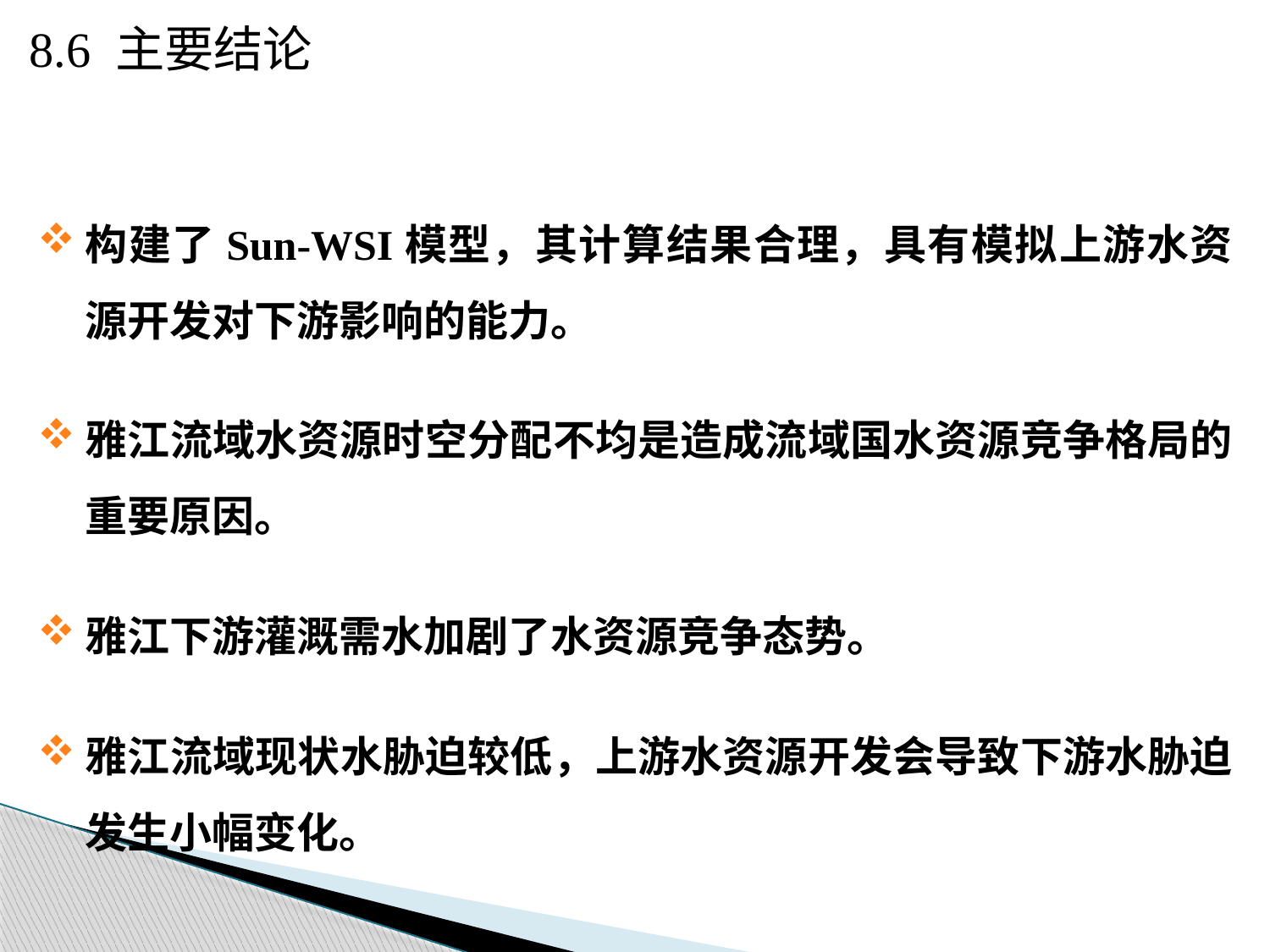

8.6 主要结论
构建了Sun-WSI模型，其计算结果合理，具有模拟上游水资源开发对下游影响的能力。

雅江流域水资源时空分配不均是造成流域国水资源竞争格局的重要原因。

雅江下游灌溉需水加剧了水资源竞争态势。

雅江流域现状水胁迫较低，上游水资源开发会导致下游水胁迫发生小幅变化。